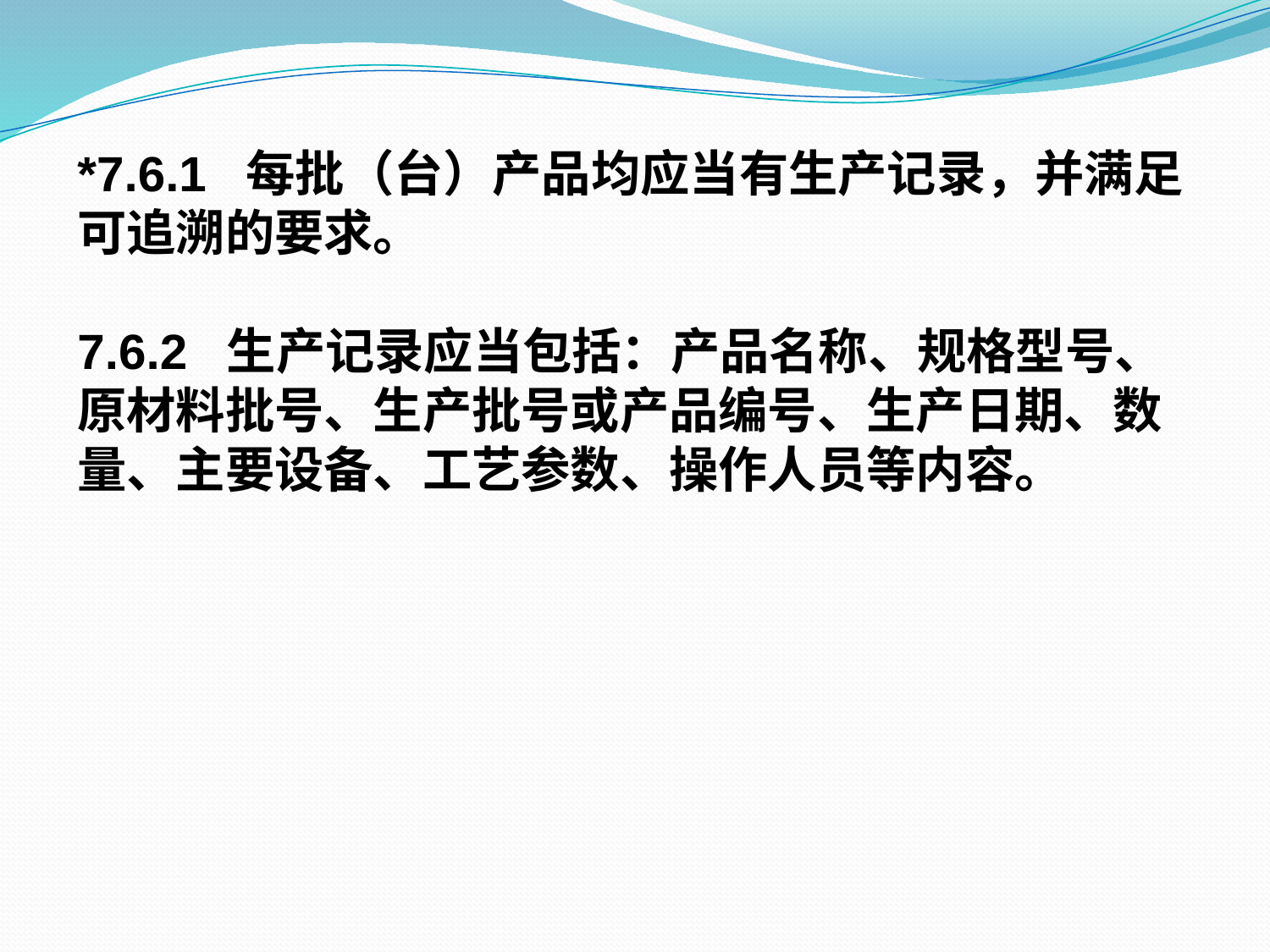

*7.6.1  每批（台）产品均应当有生产记录，并满足可追溯的要求。

7.6.2  生产记录应当包括：产品名称、规格型号、原材料批号、生产批号或产品编号、生产日期、数量、主要设备、工艺参数、操作人员等内容。